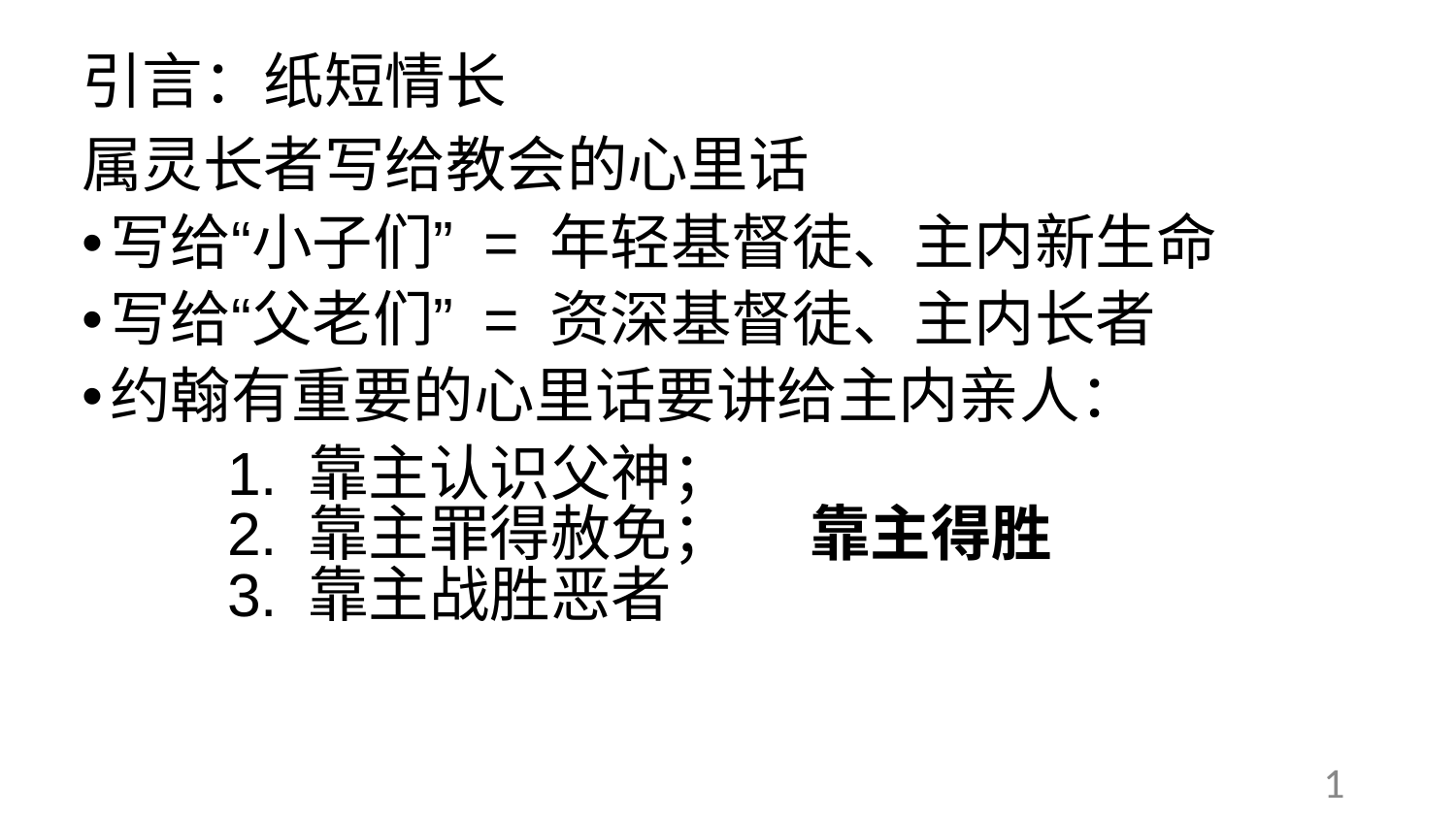

# 引言：纸短情长
属灵长者写给教会的心里话
写给“小子们” = 年轻基督徒、主内新生命
写给“父老们” = 资深基督徒、主内长者
约翰有重要的心里话要讲给主内亲人：
	1. 靠主认识父神；
	2. 靠主罪得赦免； 	靠主得胜
	3. 靠主战胜恶者

1